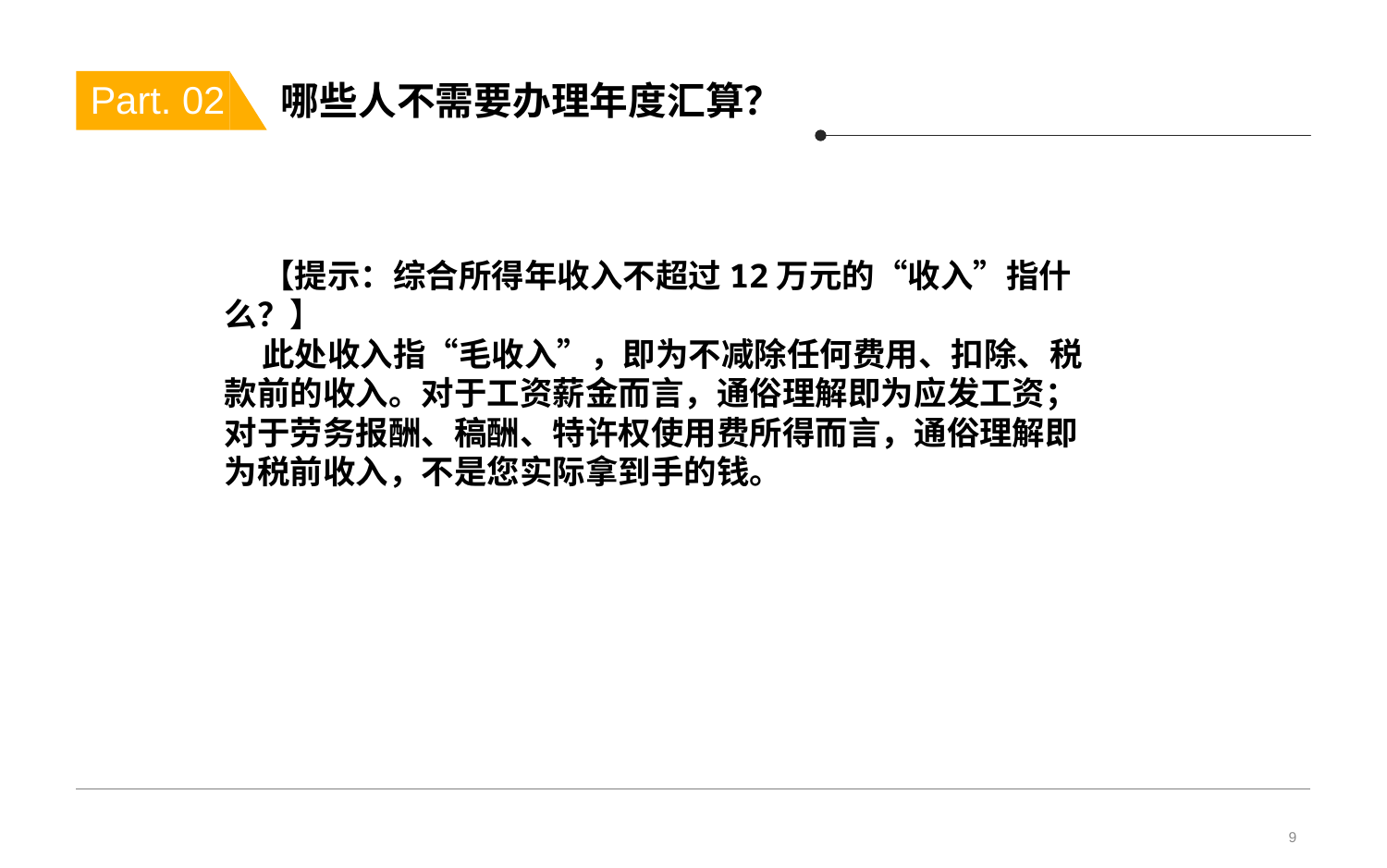

# 哪些人不需要办理年度汇算？
Part. 02

    【提示：综合所得年收入不超过12万元的“收入”指什么？】
    此处收入指“毛收入”，即为不减除任何费用、扣除、税款前的收入。对于工资薪金而言，通俗理解即为应发工资；对于劳务报酬、稿酬、特许权使用费所得而言，通俗理解即为税前收入，不是您实际拿到手的钱。
9